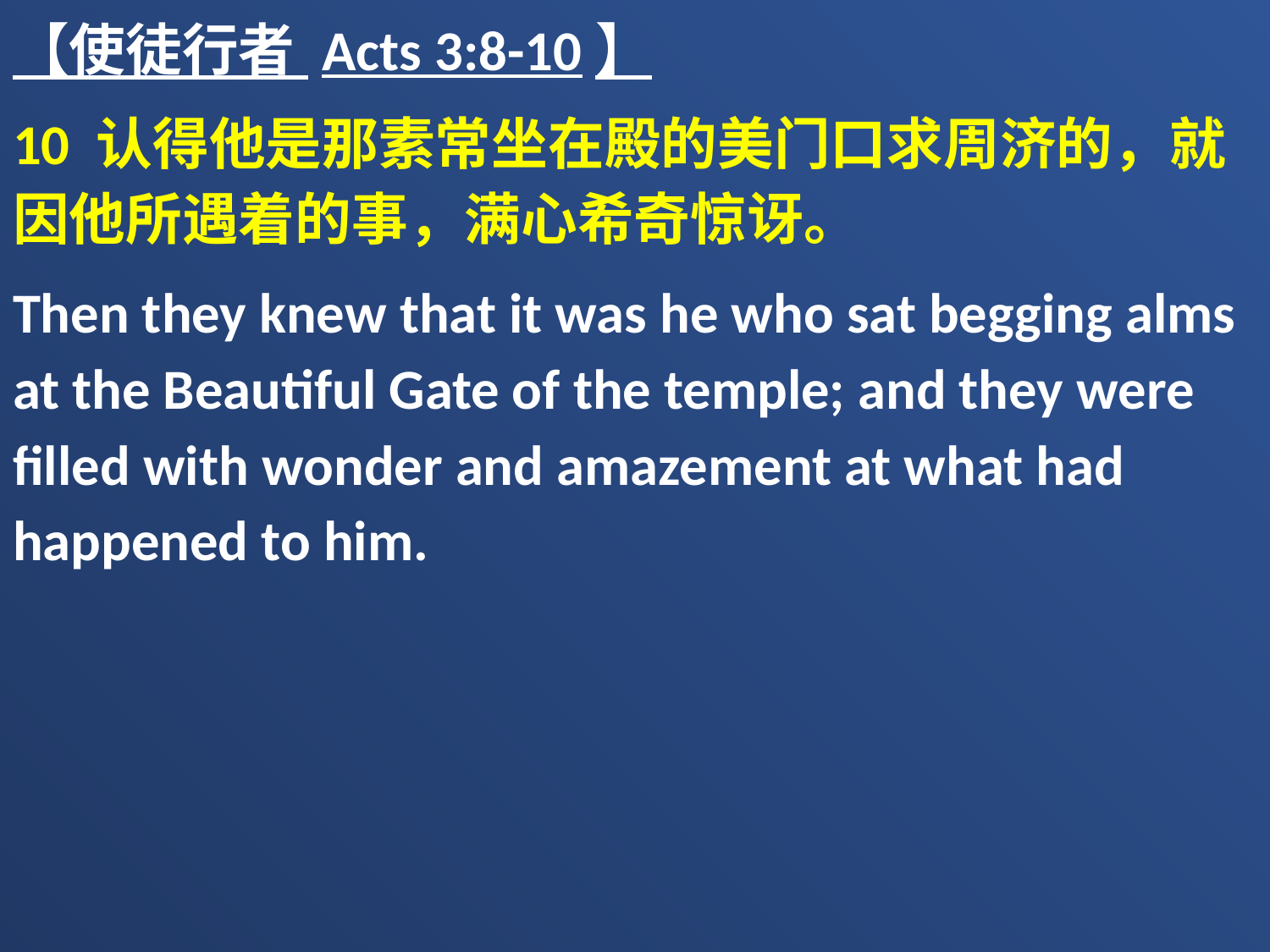

【使徒行者 Acts 3:8-10】
10 认得他是那素常坐在殿的美门口求周济的，就因他所遇着的事，满心希奇惊讶。
Then they knew that it was he who sat begging alms at the Beautiful Gate of the temple; and they were filled with wonder and amazement at what had happened to him.